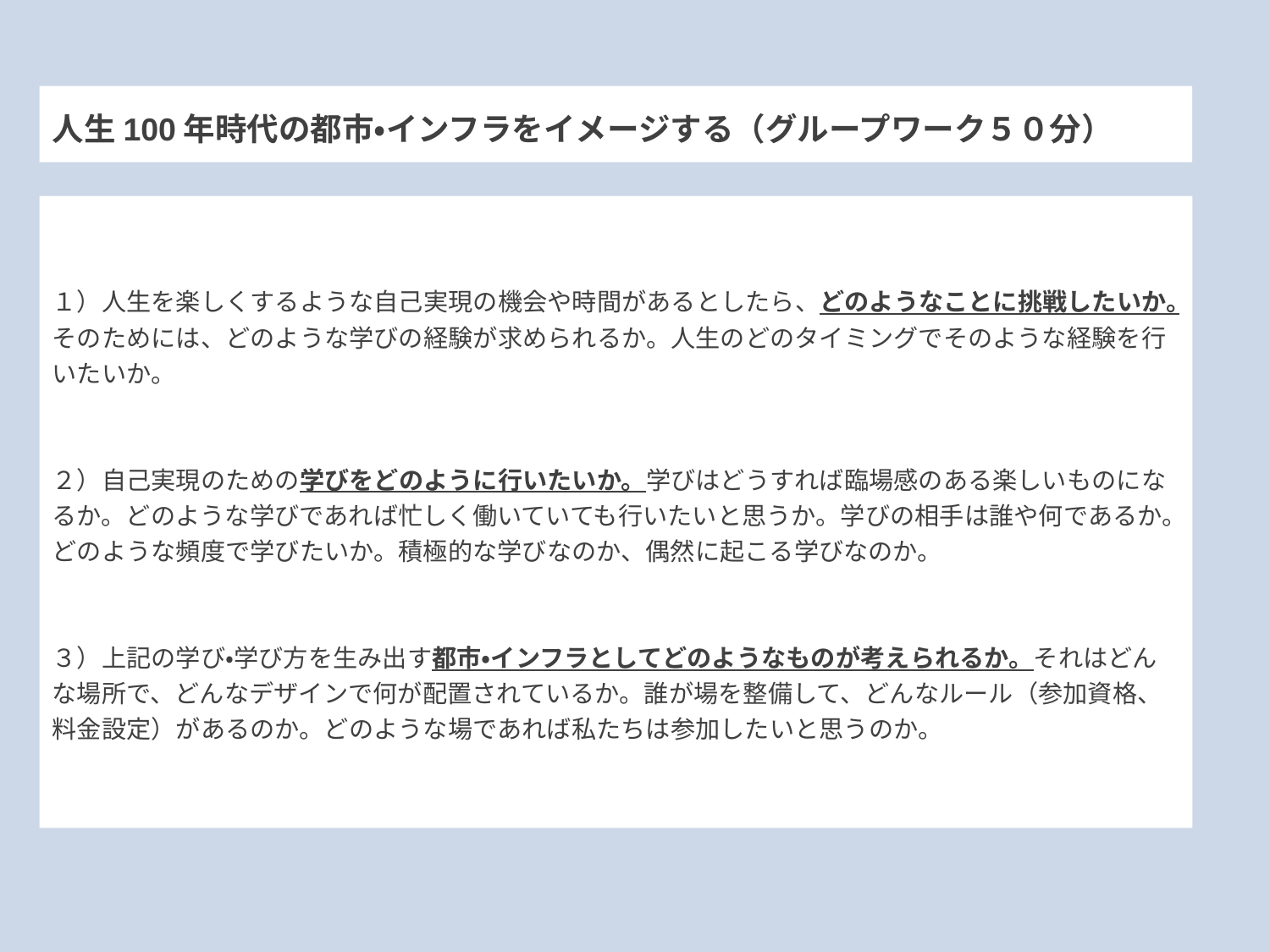

人生100年時代の都市・インフラをイメージする（グループワーク５０分）
# １）人生を楽しくするような自己実現の機会や時間があるとしたら、どのようなことに挑戦したいか。そのためには、どのような学びの経験が求められるか。人生のどのタイミングでそのような経験を行いたいか。 ２）自己実現のための学びをどのように行いたいか。学びはどうすれば臨場感のある楽しいものになるか。どのような学びであれば忙しく働いていても行いたいと思うか。学びの相手は誰や何であるか。どのような頻度で学びたいか。積極的な学びなのか、偶然に起こる学びなのか。 ３）上記の学び・学び方を生み出す都市・インフラとしてどのようなものが考えられるか。それはどんな場所で、どんなデザインで何が配置されているか。誰が場を整備して、どんなルール（参加資格、料金設定）があるのか。どのような場であれば私たちは参加したいと思うのか。